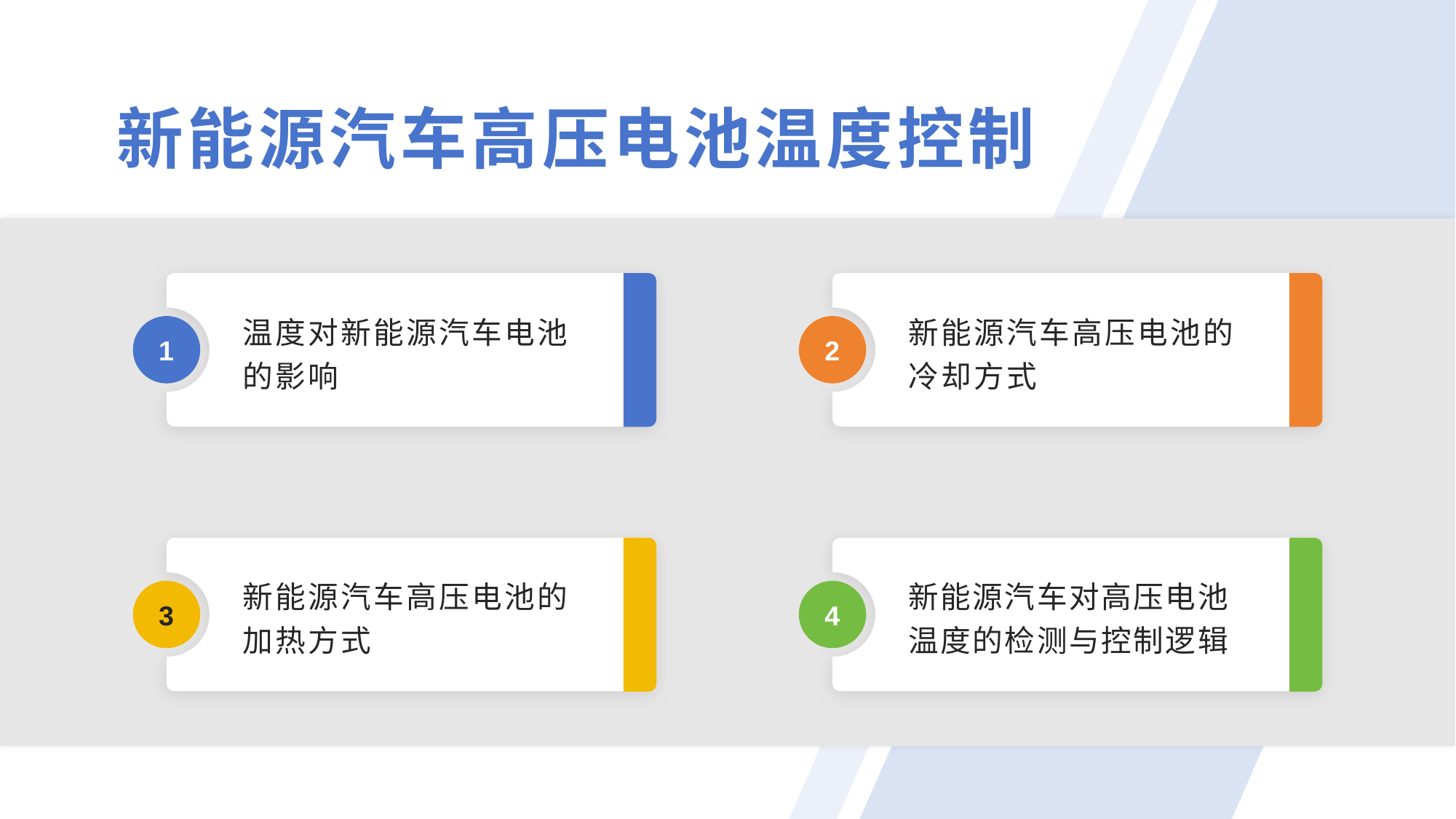

新能源汽车高压电池温度控制

温度对新能源汽车电池的影响
新能源汽车高压电池的冷却方式

1
2

新能源汽车高压电池的加热方式
新能源汽车对高压电池温度的检测与控制逻辑

3
4